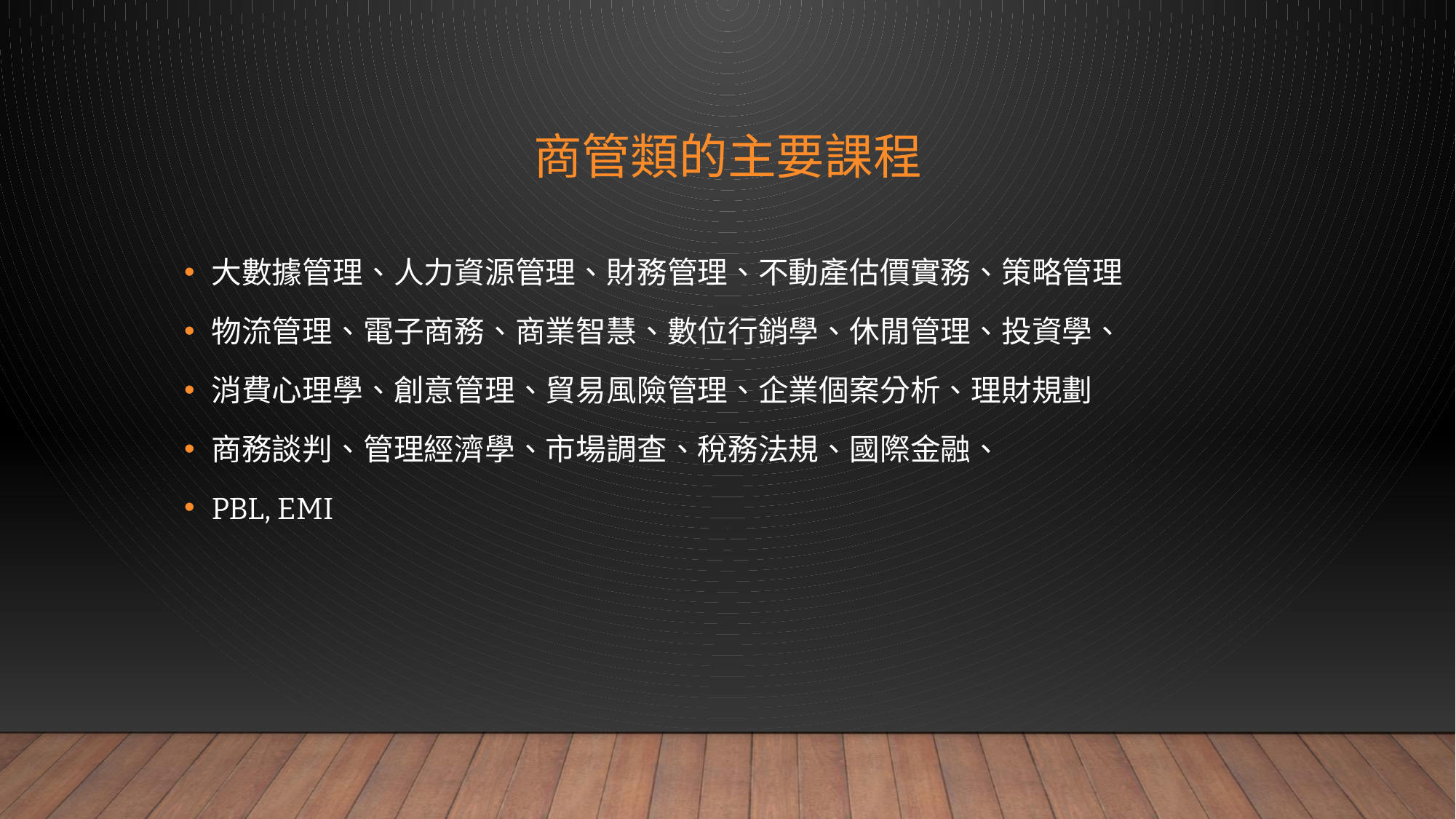

# 商管類的主要課程
大數據管理、人力資源管理、財務管理、不動產估價實務、策略管理
物流管理、電子商務、商業智慧、數位行銷學、休閒管理、投資學、
消費心理學、創意管理、貿易風險管理、企業個案分析、理財規劃
商務談判、管理經濟學、市場調查、稅務法規、國際金融、
PBL, EMI